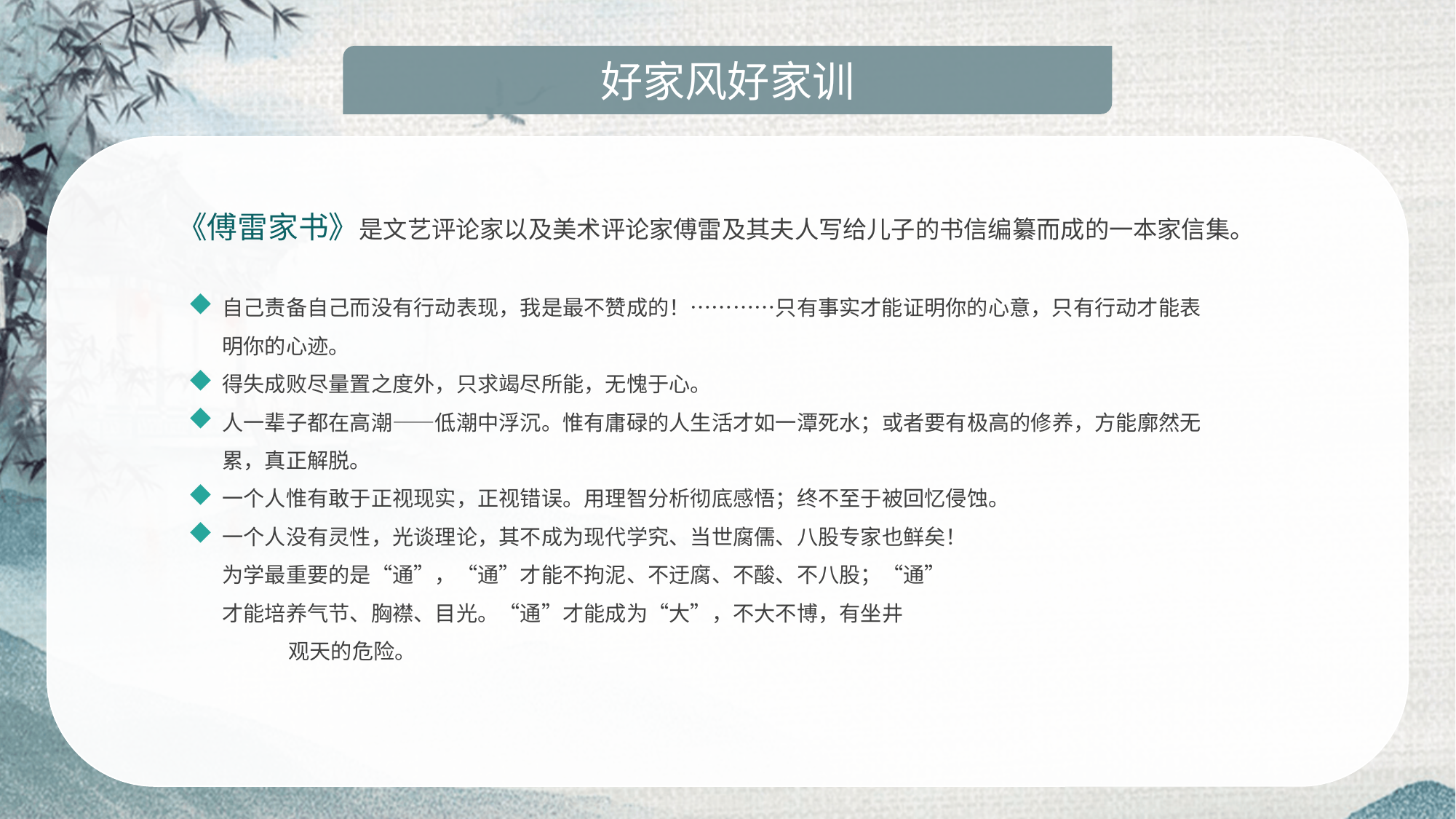

好家风好家训

《傅雷家书》是文艺评论家以及美术评论家傅雷及其夫人写给儿子的书信编纂而成的一本家信集。
自己责备自己而没有行动表现，我是最不赞成的！…………只有事实才能证明你的心意，只有行动才能表明你的心迹。
得失成败尽量置之度外，只求竭尽所能，无愧于心。
人一辈子都在高潮——低潮中浮沉。惟有庸碌的人生活才如一潭死水；或者要有极高的修养，方能廓然无累，真正解脱。
一个人惟有敢于正视现实，正视错误。用理智分析彻底感悟；终不至于被回忆侵蚀。
一个人没有灵性，光谈理论，其不成为现代学究、当世腐儒、八股专家也鲜矣！                                               为学最重要的是“通”，“通”才能不拘泥、不迂腐、不酸、不八股；“通”                                                    才能培养气节、胸襟、目光。“通”才能成为“大”，不大不博，有坐井                                                                               观天的危险。